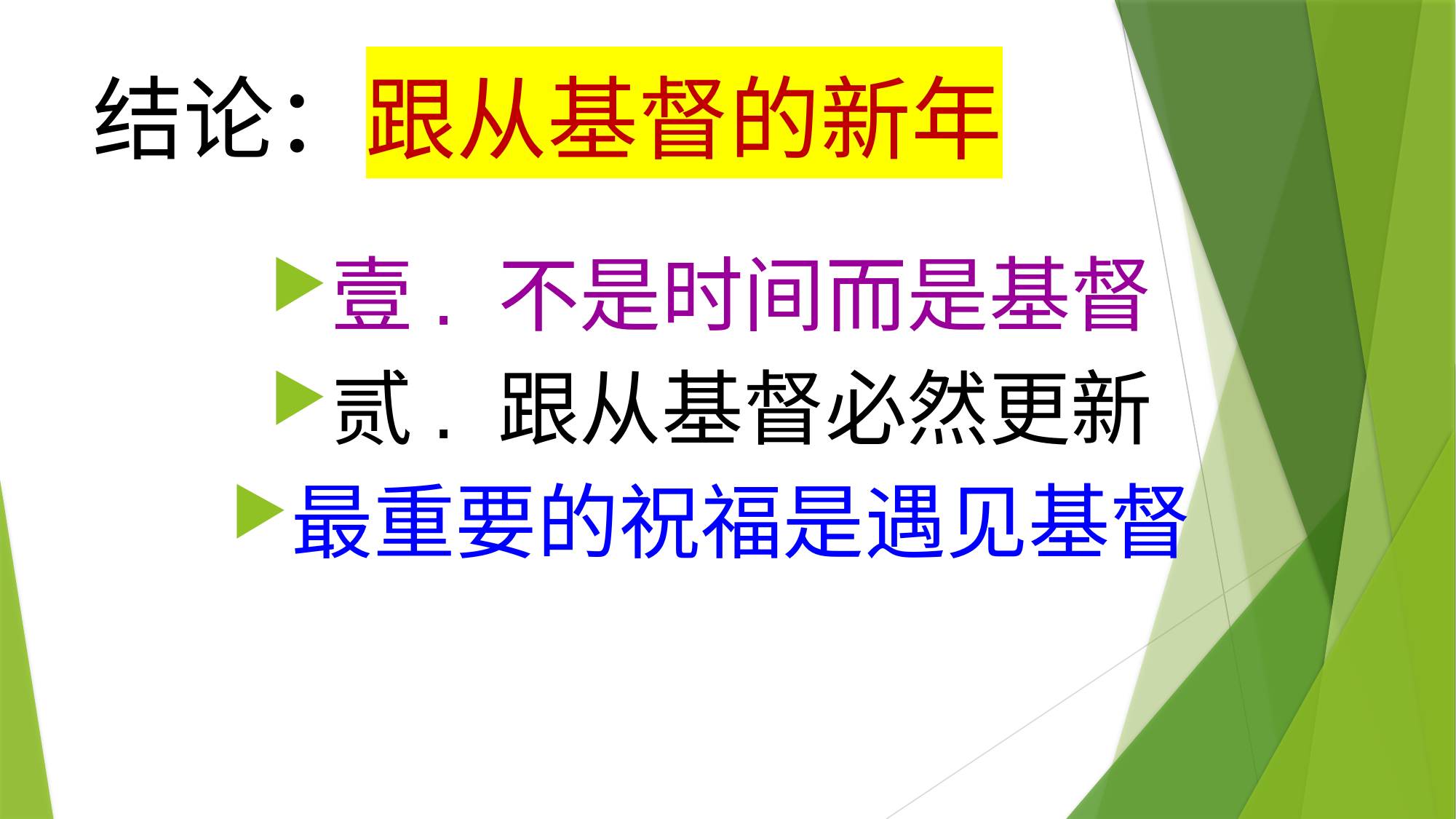

# 结论：跟从基督的新年
壹. 不是时间而是基督
贰. 跟从基督必然更新
最重要的祝福是遇见基督